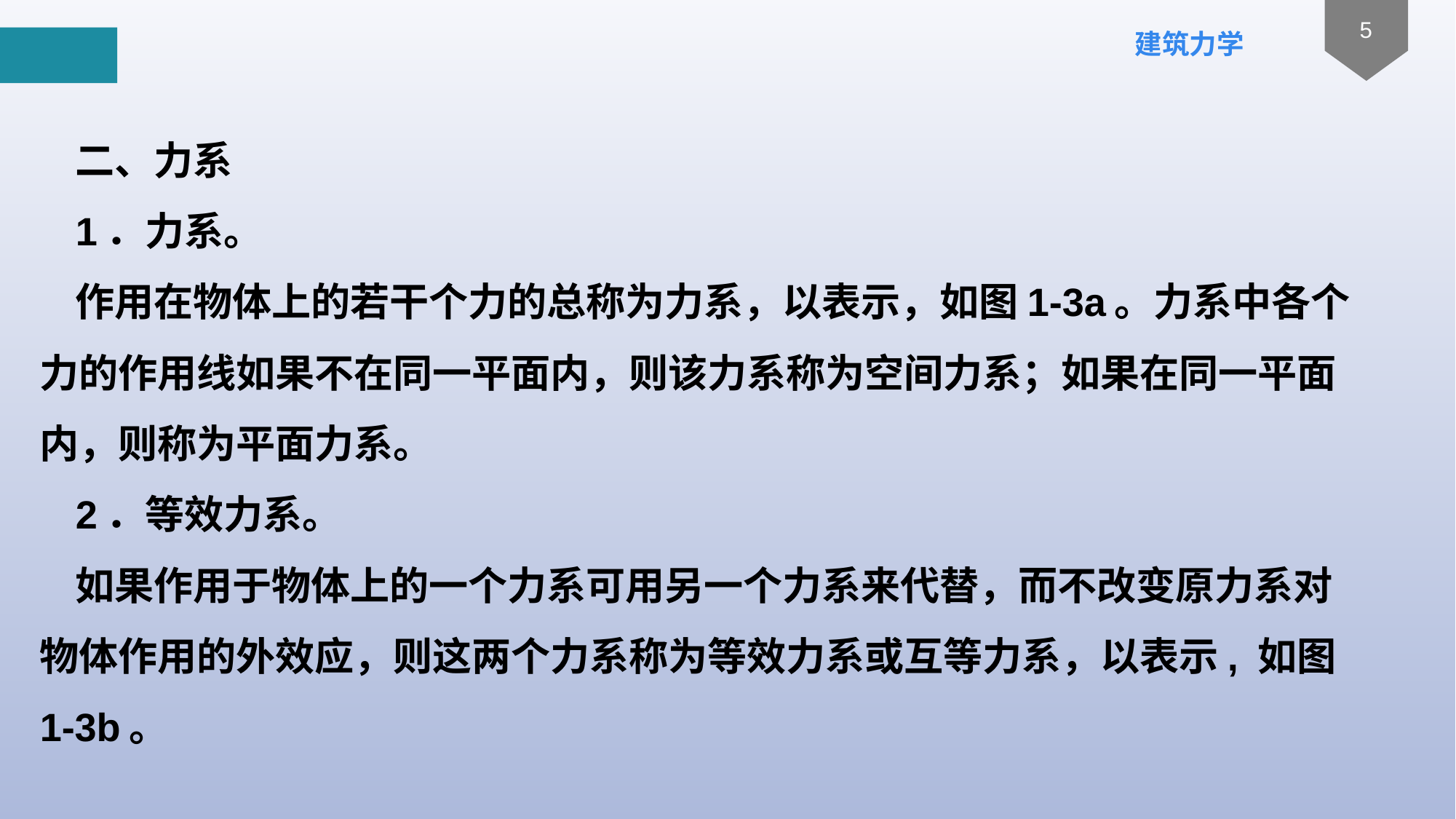

二、力系
1．力系。
作用在物体上的若干个力的总称为力系，以表示，如图1-3a。力系中各个力的作用线如果不在同一平面内，则该力系称为空间力系；如果在同一平面内，则称为平面力系。
2．等效力系。
如果作用于物体上的一个力系可用另一个力系来代替，而不改变原力系对物体作用的外效应，则这两个力系称为等效力系或互等力系，以表示, 如图1-3b。